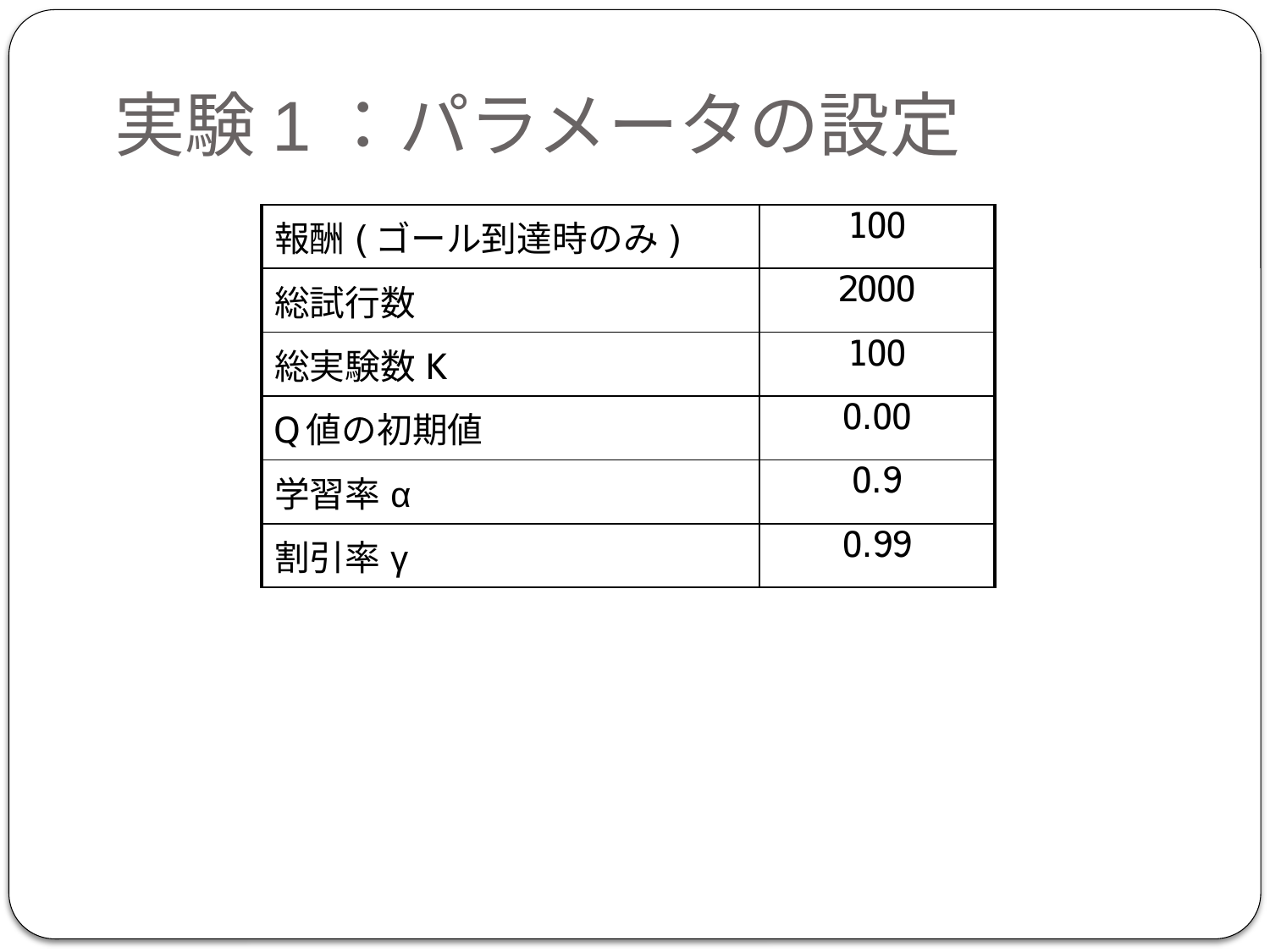

実験1：パラメータの設定
| 報酬(ゴール到達時のみ) | 100 |
| --- | --- |
| 総試行数 | 2000 |
| 総実験数K | 100 |
| Q値の初期値 | 0.00 |
| 学習率α | 0.9 |
| 割引率γ | 0.99 |